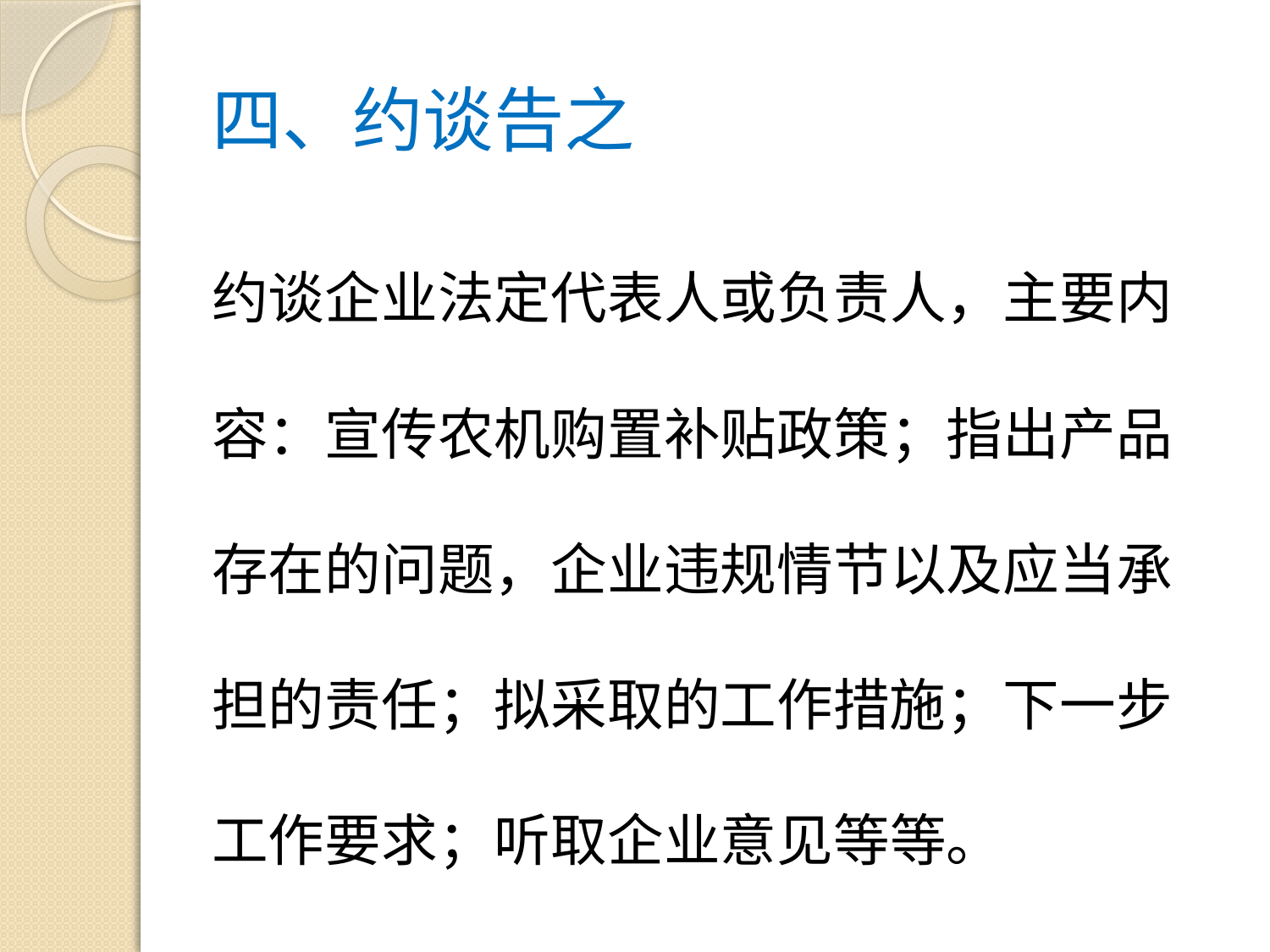

# 四、约谈告之
约谈企业法定代表人或负责人，主要内容：宣传农机购置补贴政策；指出产品存在的问题，企业违规情节以及应当承担的责任；拟采取的工作措施；下一步工作要求；听取企业意见等等。